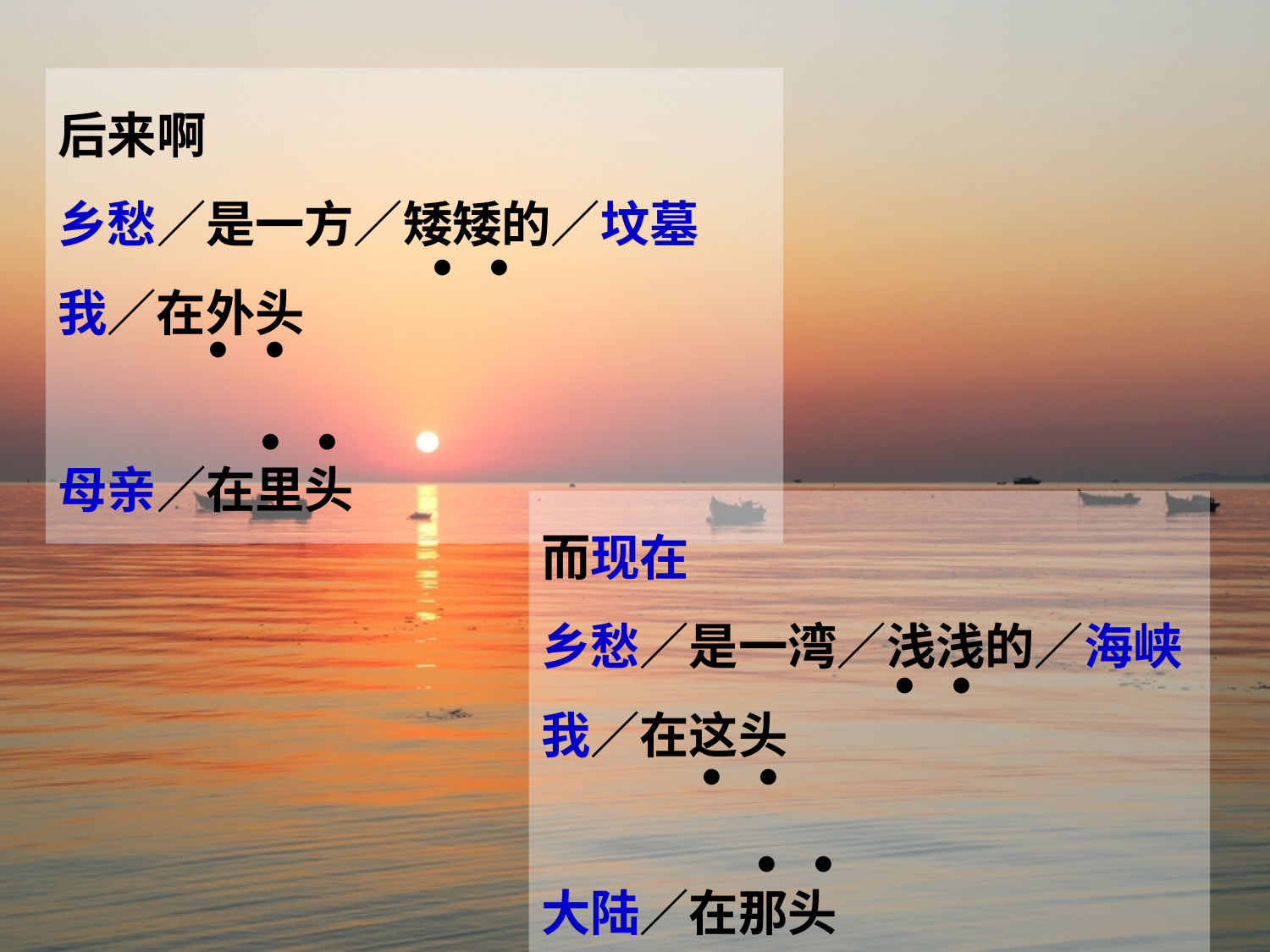

后来啊
乡愁／是一方／矮矮的／坟墓
我／在外头
母亲／在里头

●　　●
●　　●
●　　●
而现在
乡愁／是一湾／浅浅的／海峡
我／在这头
大陆／在那头

●　　●
●　　●
●　　●